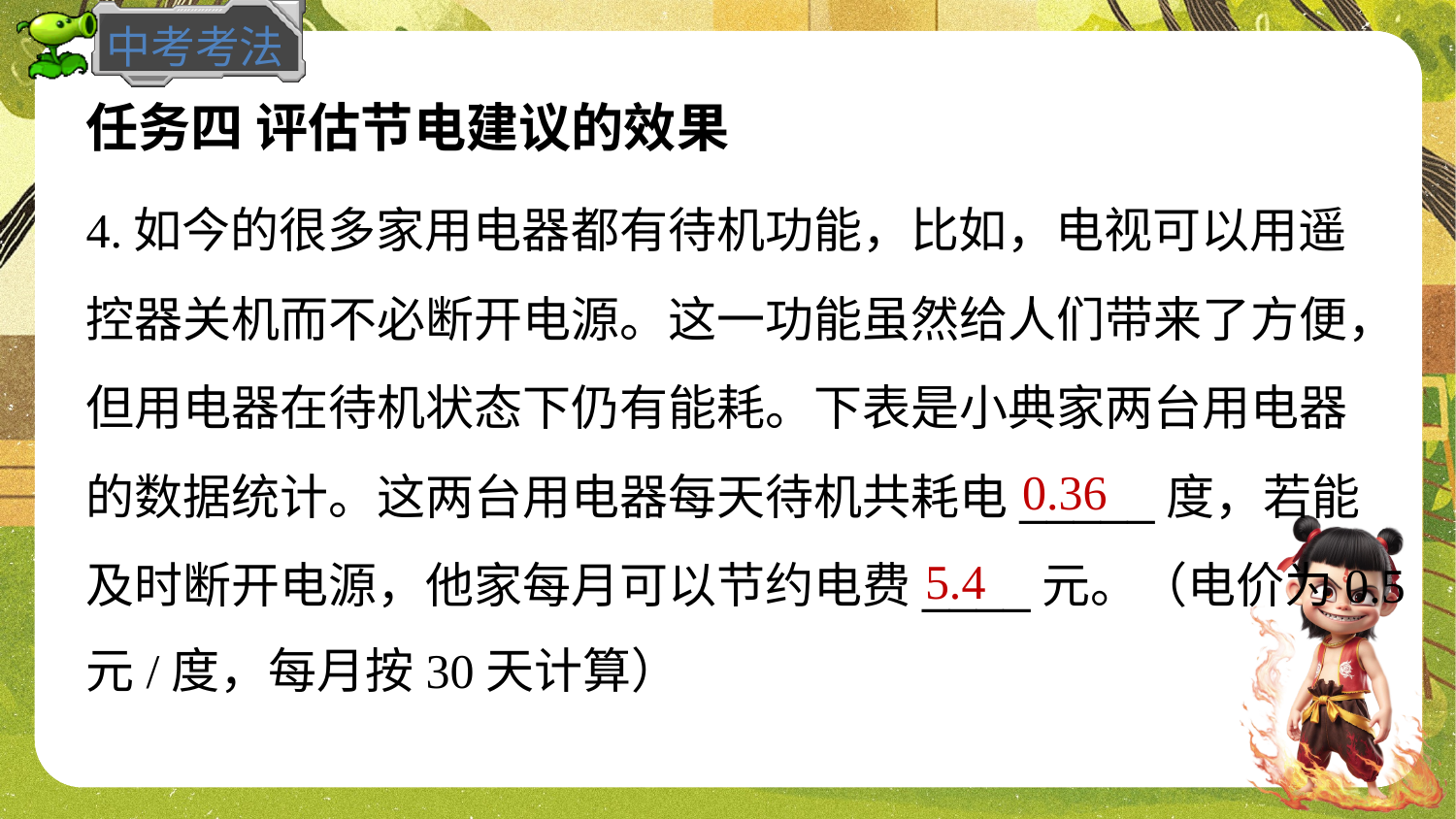

任务四 评估节电建议的效果
4.如今的很多家用电器都有待机功能，比如，电视可以用遥
控器关机而不必断开电源。这一功能虽然给人们带来了方便，
但用电器在待机状态下仍有能耗。下表是小典家两台用电器
的数据统计。这两台用电器每天待机共耗电_____度，若能
及时断开电源，他家每月可以节约电费____元。（电价为0.5
元/度，每月按30天计算）
0.36
5.4